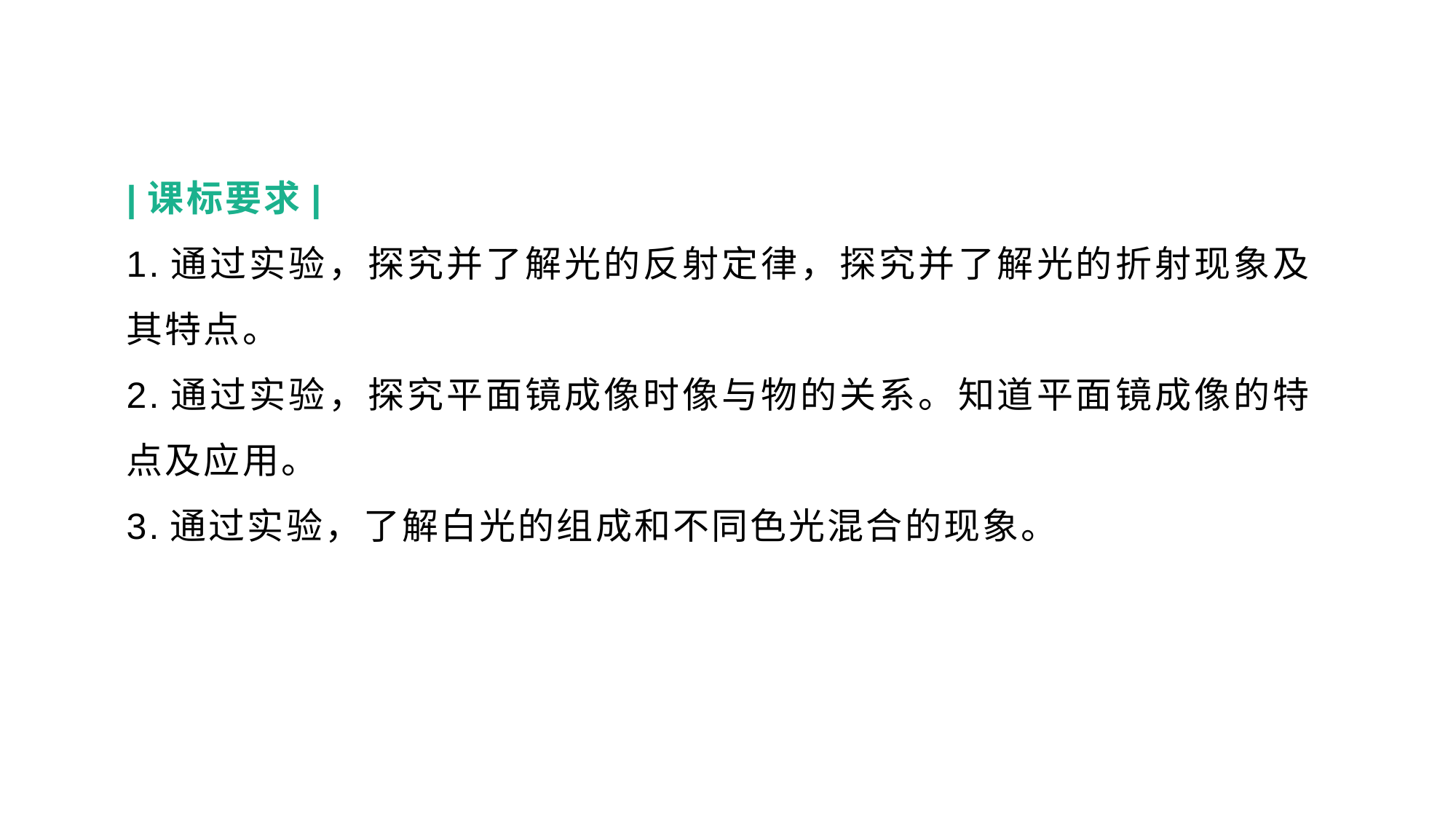

|课标要求|
1.通过实验，探究并了解光的反射定律，探究并了解光的折射现象及其特点。
2.通过实验，探究平面镜成像时像与物的关系。知道平面镜成像的特点及应用。
3.通过实验，了解白光的组成和不同色光混合的现象。
思维导图 构建体系